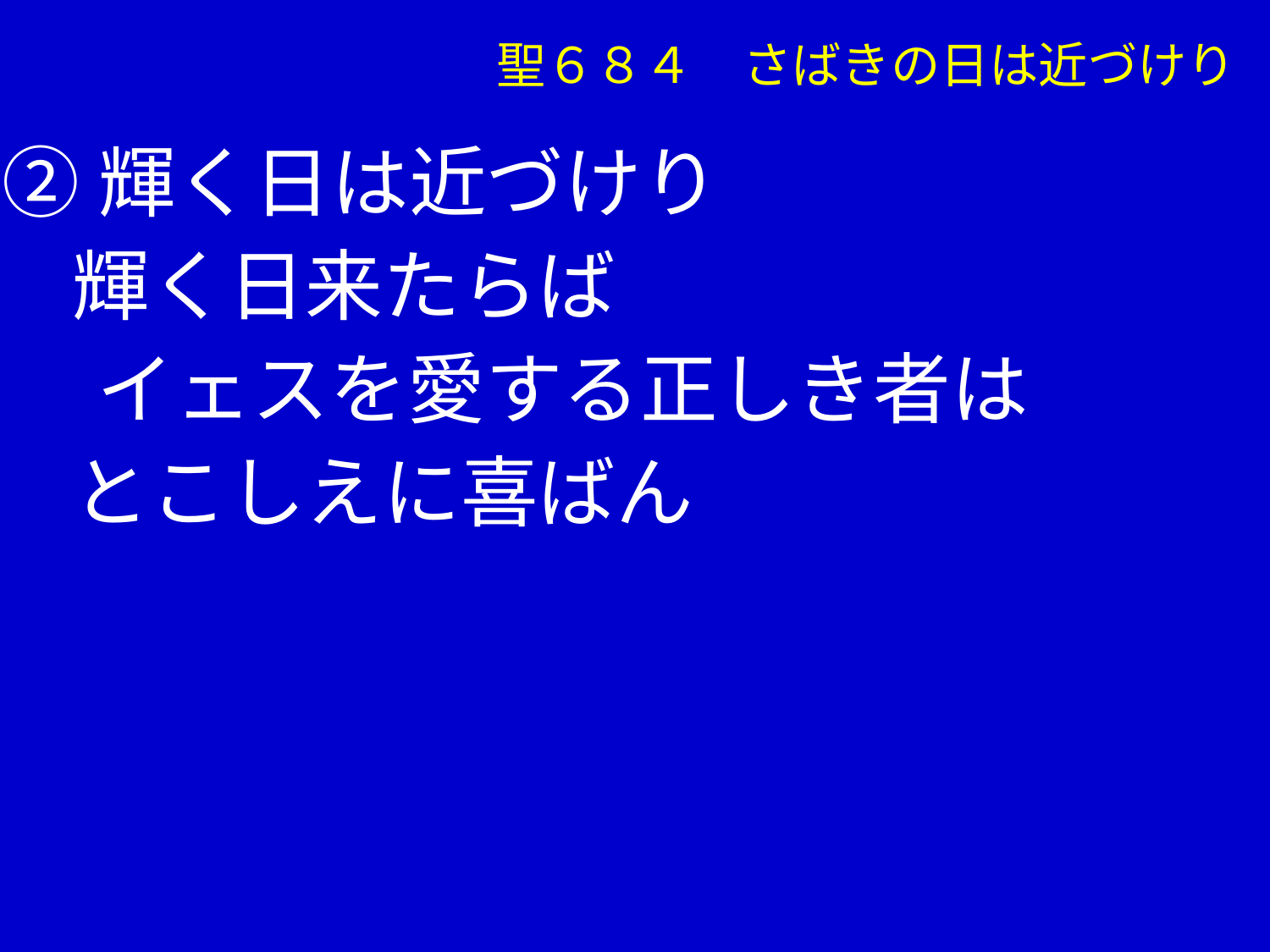

聖６８４　さばきの日は近づけり
②輝く日は近づけり
   輝く日来たらば
　 イェスを愛する正しき者は
   とこしえに喜ばん